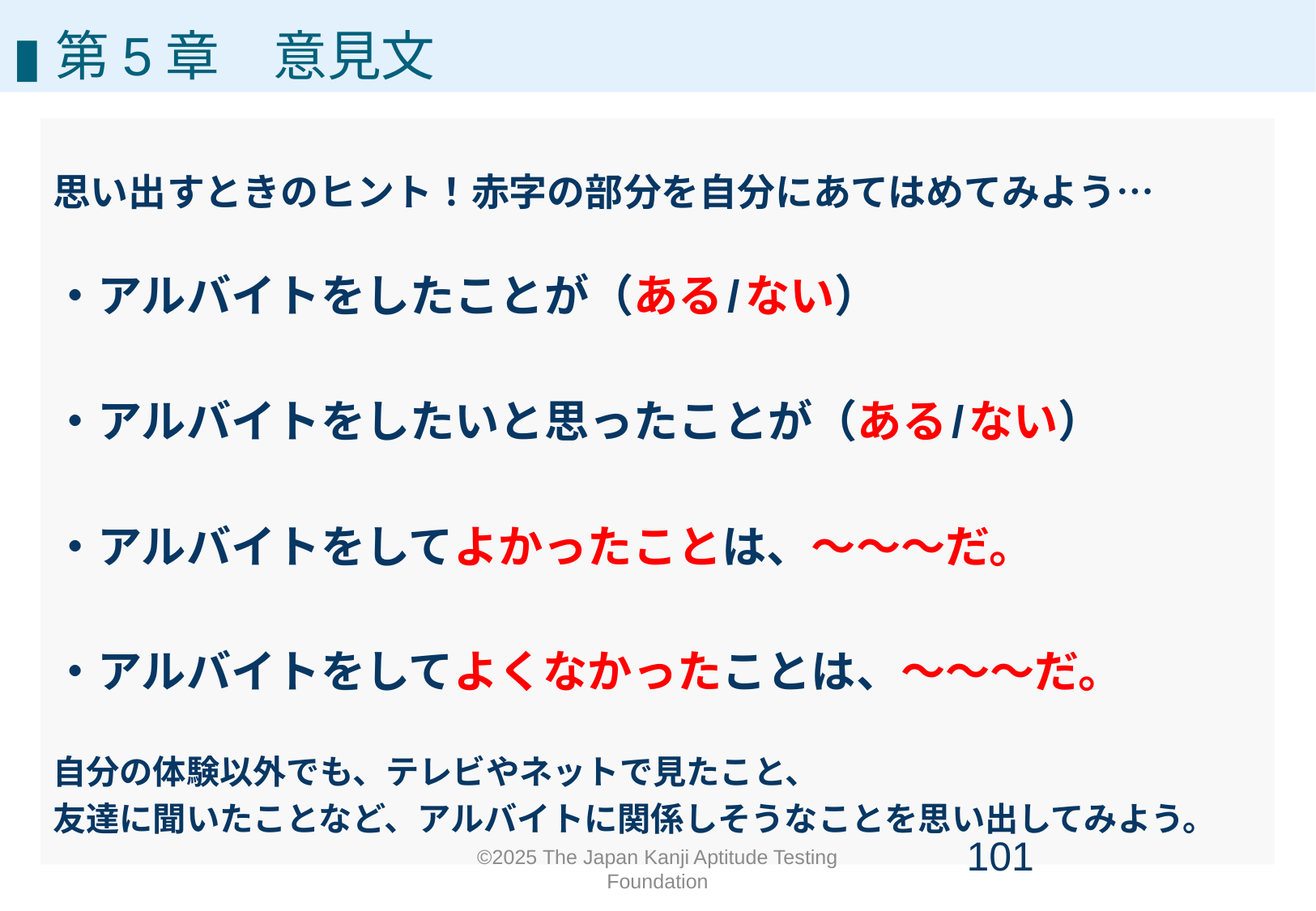

ルール①　事実と意見を分ける
▮第5章　意見文

思い出すときのヒント！赤字の部分を自分にあてはめてみよう…

・アルバイトをしたことが（ある/ない）

・アルバイトをしたいと思ったことが（ある/ない）

・アルバイトをしてよかったことは、～～～だ。

・アルバイトをしてよくなかったことは、～～～だ。

自分の体験以外でも、テレビやネットで見たこと、
友達に聞いたことなど、アルバイトに関係しそうなことを思い出してみよう。

©2025 The Japan Kanji Aptitude Testing Foundation
101